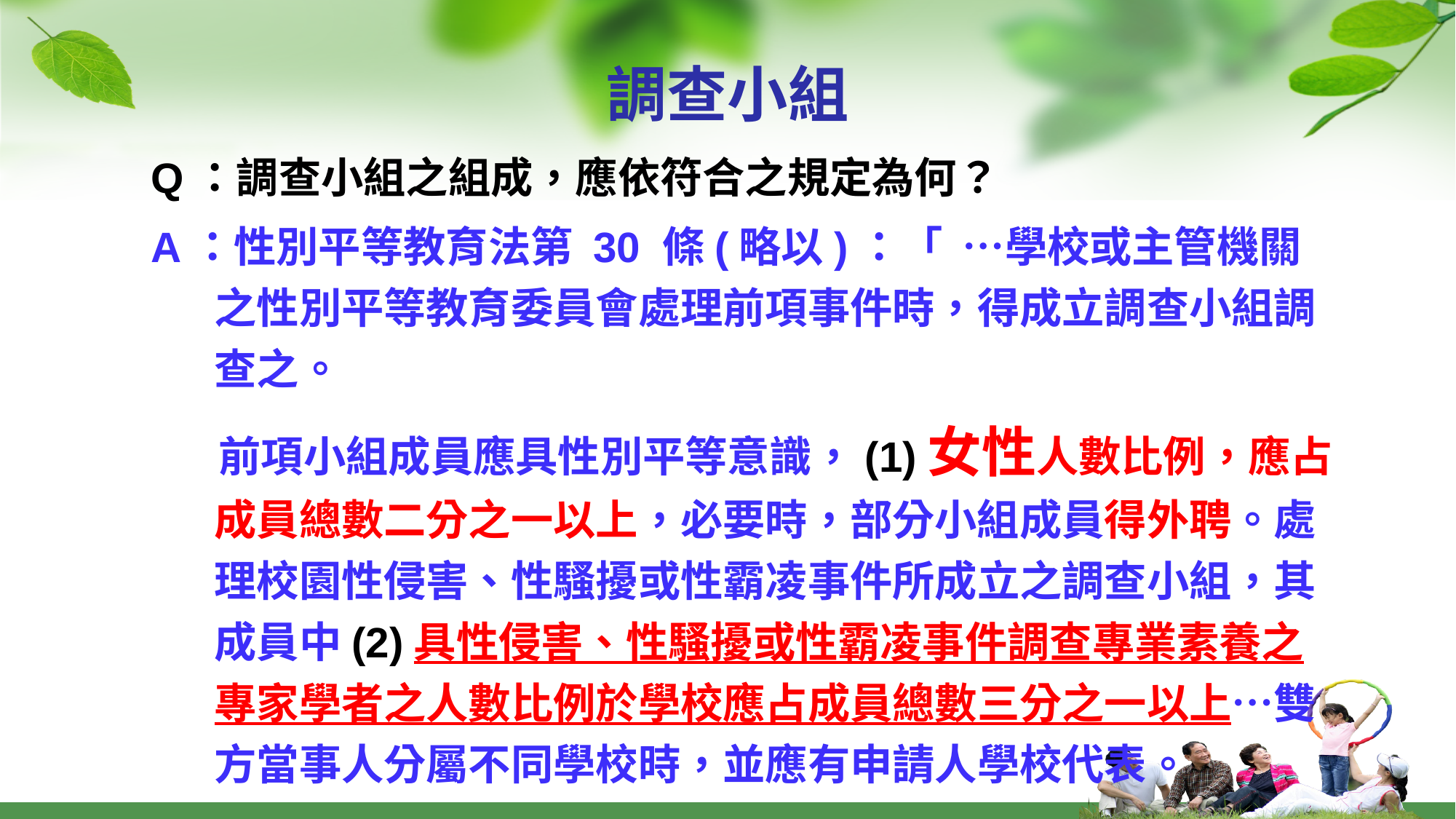

調查小組
Q：調查小組之組成，應依符合之規定為何？
A：性別平等教育法第 30 條(略以)：「  …學校或主管機關之性別平等教育委員會處理前項事件時，得成立調查小組調查之。
      前項小組成員應具性別平等意識，(1)女性人數比例，應占成員總數二分之一以上，必要時，部分小組成員得外聘。處理校園性侵害、性騷擾或性霸凌事件所成立之調查小組，其成員中(2)具性侵害、性騷擾或性霸凌事件調查專業素養之專家學者之人數比例於學校應占成員總數三分之一以上…雙方當事人分屬不同學校時，並應有申請人學校代表。